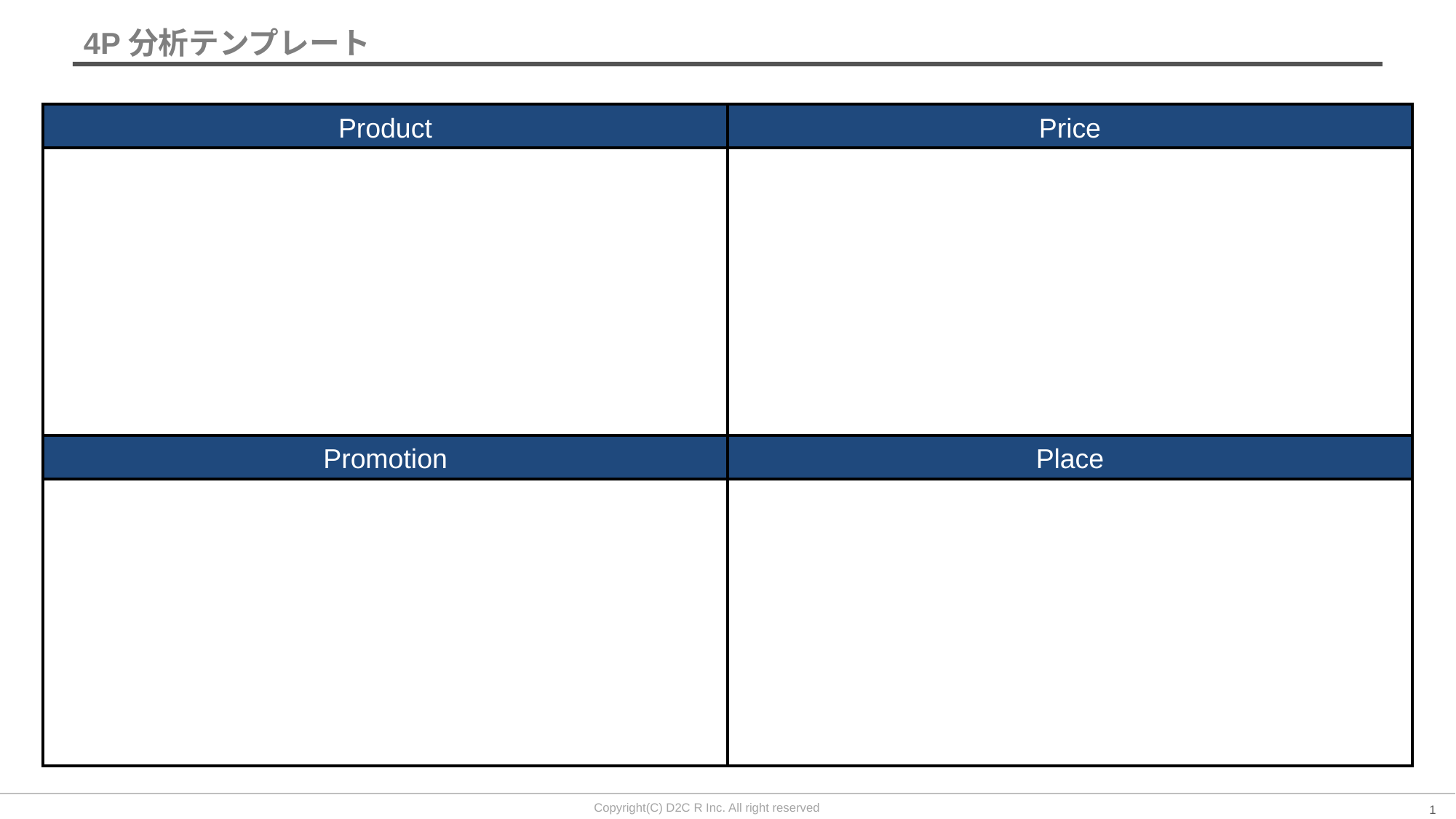

# 4P分析テンプレート
| Product | Price |
| --- | --- |
|  |  |
| Promotion | Place |
|  |  |